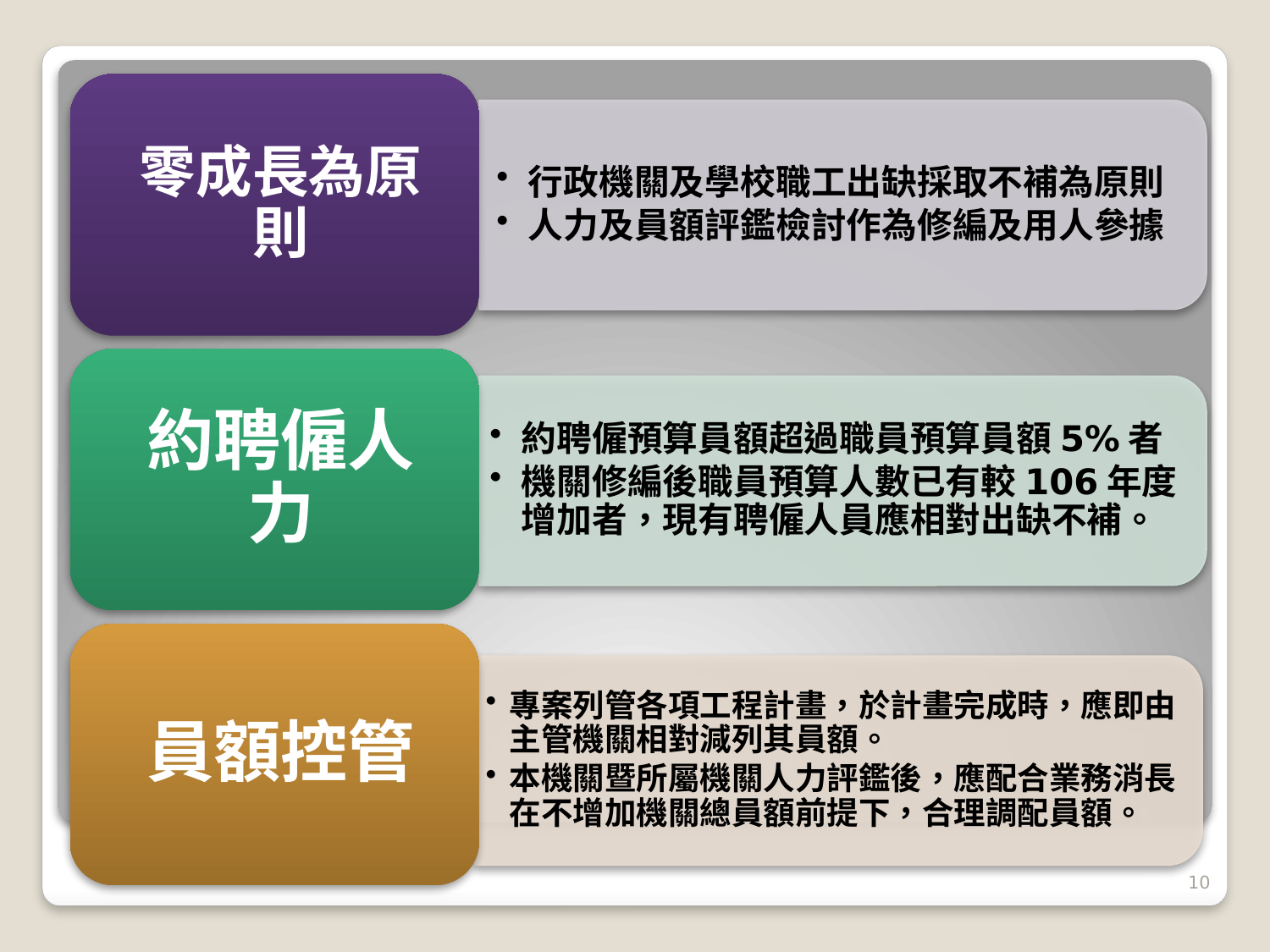

行政機關及學校職工出缺採取不補為原則
人力及員額評鑑檢討作為修編及用人參據
零成長為原則
約聘僱預算員額超過職員預算員額5%者
機關修編後職員預算人數已有較106年度增加者，現有聘僱人員應相對出缺不補。
約聘僱人力
專案列管各項工程計畫，於計畫完成時，應即由主管機關相對減列其員額。
本機關暨所屬機關人力評鑑後，應配合業務消長在不增加機關總員額前提下，合理調配員額。
員額控管
10